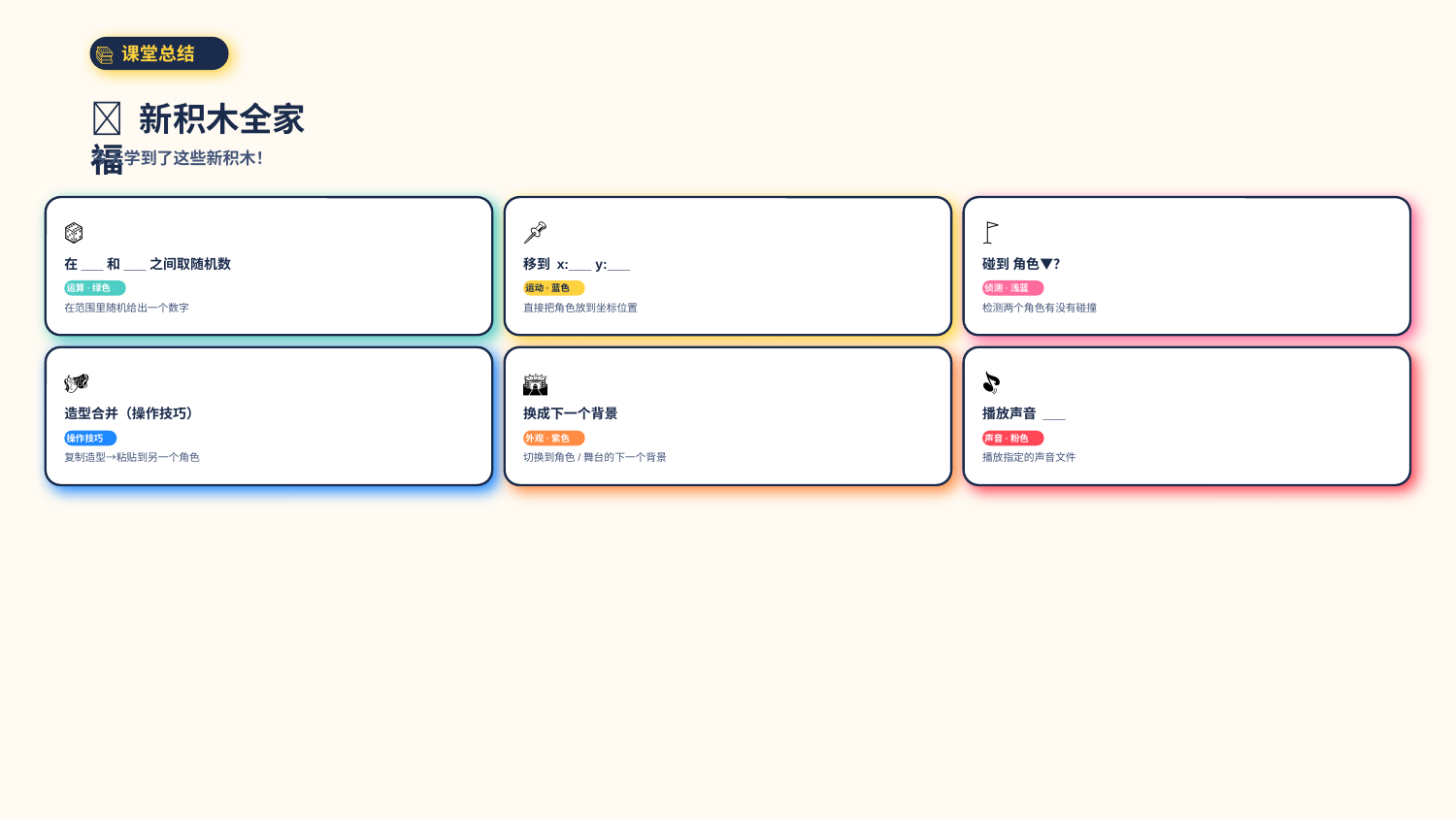

📚 课堂总结
🧩 新积木全家福
今天学到了这些新积木！

🎲
📌
🚩
在___和___之间取随机数
移到 x:___ y:___
碰到 角色▼？
运算·绿色
运动·蓝色
侦测·浅蓝
在范围里随机给出一个数字
直接把角色放到坐标位置
检测两个角色有没有碰撞

🎭
🏟️
🎵
造型合并（操作技巧）
换成下一个背景
播放声音 ___
操作技巧
外观·紫色
声音·粉色
复制造型→粘贴到另一个角色
切换到角色/舞台的下一个背景
播放指定的声音文件